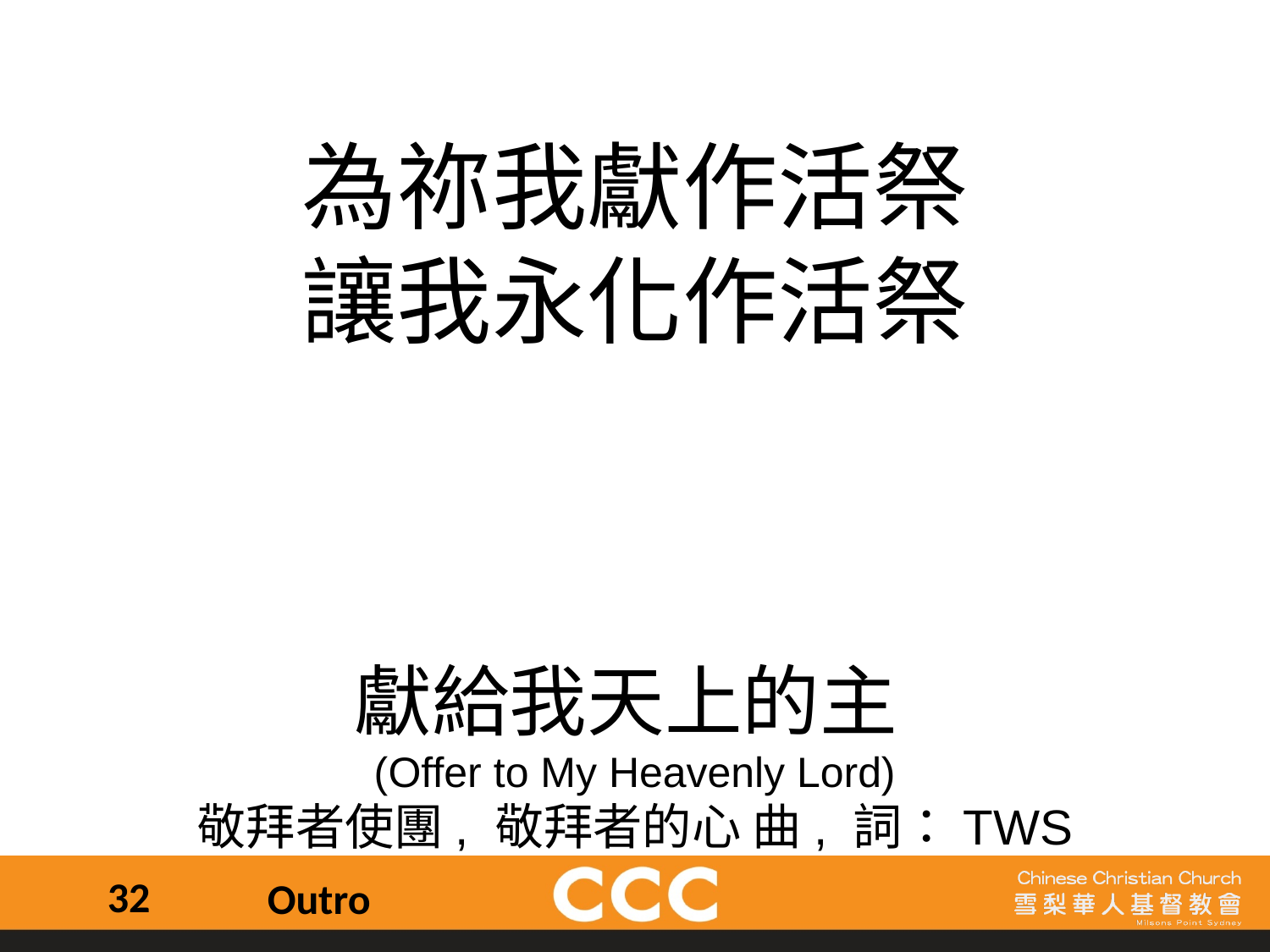

為祢我獻作活祭
讓我永化作活祭
獻給我天上的主
(Offer to My Heavenly Lord)
敬拜者使團, 敬拜者的心 曲, 詞：TWS
32
Outro